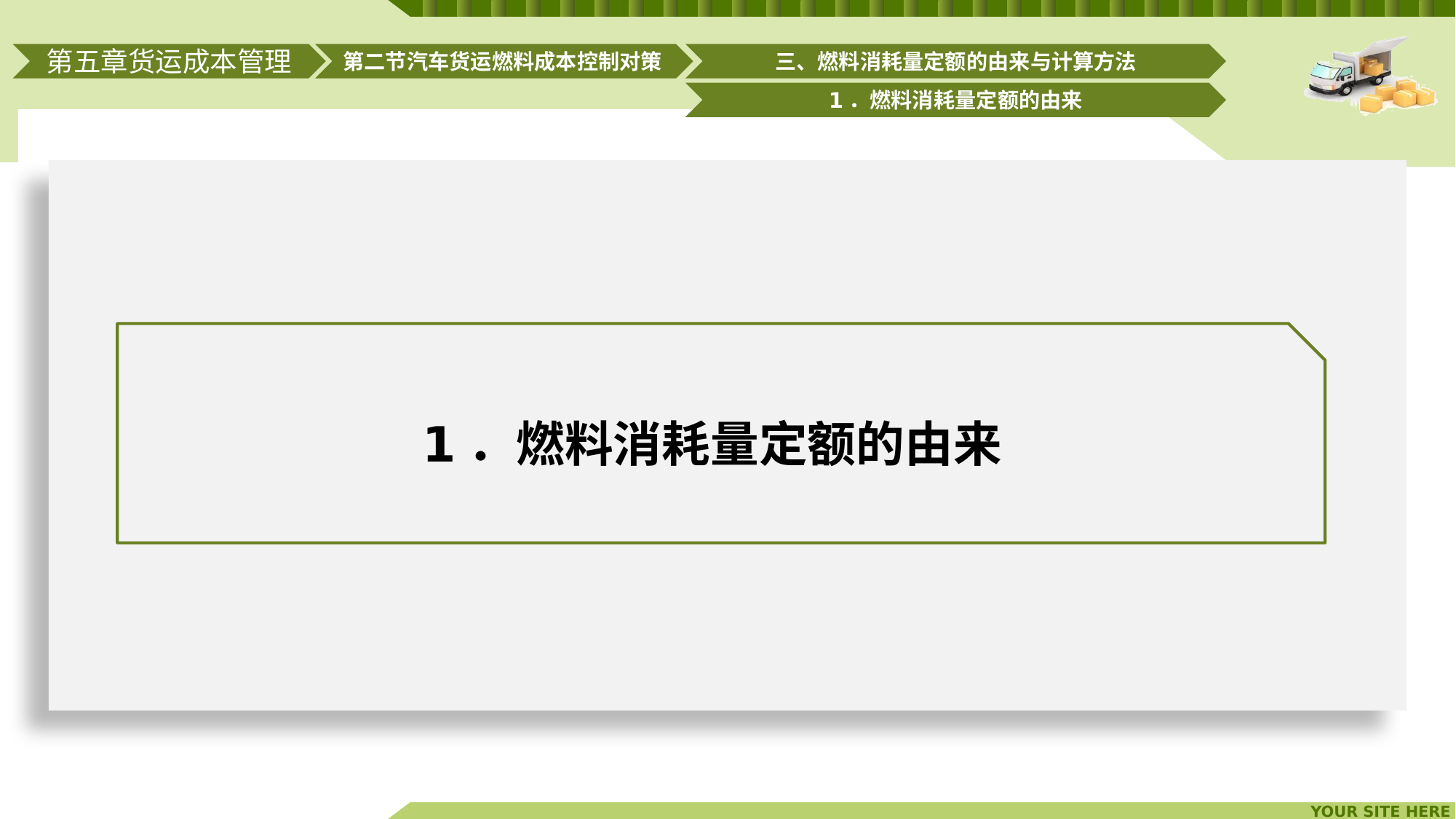

第二节汽车货运燃料成本控制对策
三、燃料消耗量定额的由来与计算方法
第五章货运成本管理
1．燃料消耗量定额的由来
1．燃料消耗量定额的由来